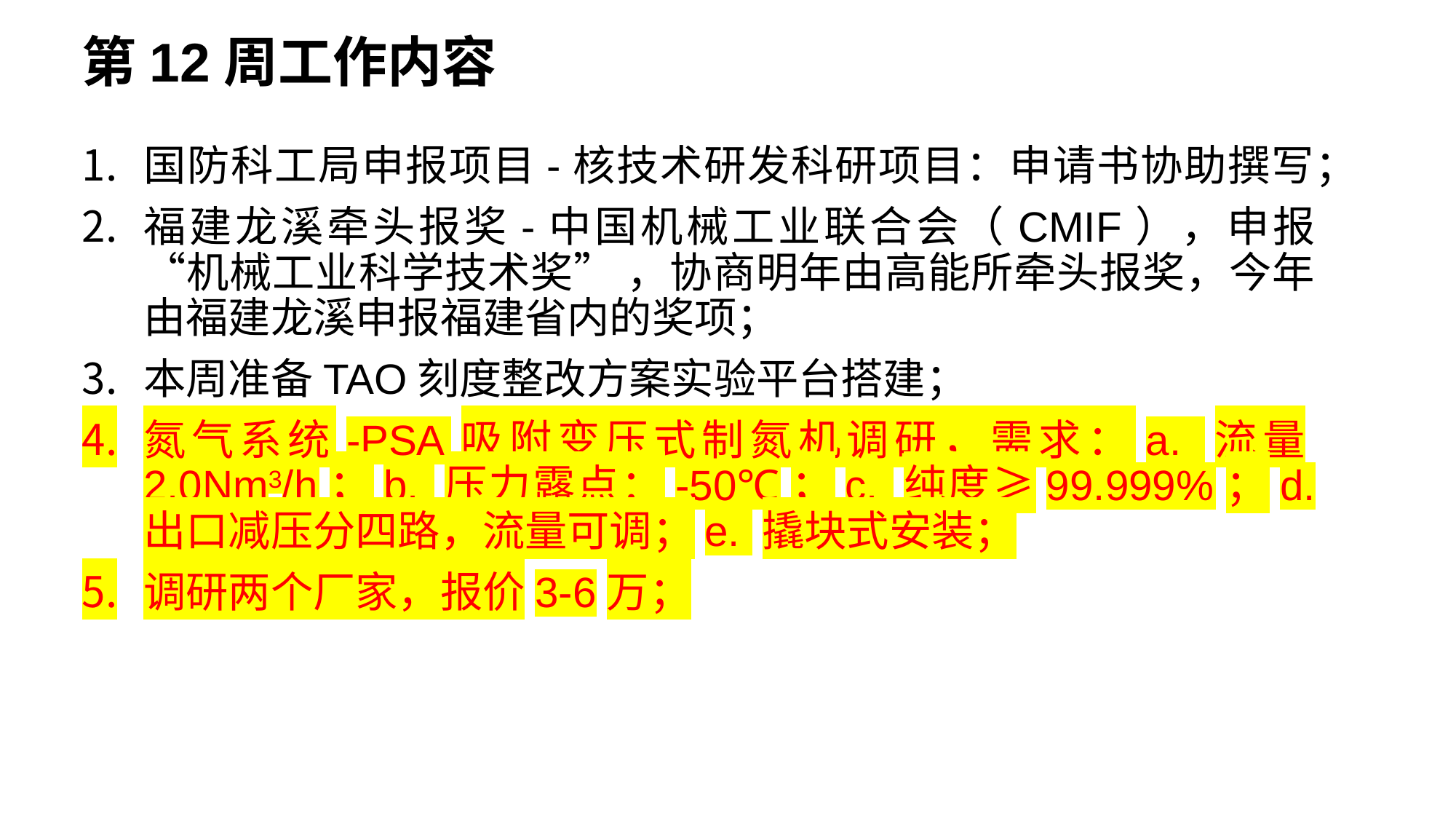

# 第12周工作内容
国防科工局申报项目-核技术研发科研项目：申请书协助撰写；
福建龙溪牵头报奖-中国机械工业联合会（CMIF），申报“机械工业科学技术奖” ，协商明年由高能所牵头报奖，今年由福建龙溪申报福建省内的奖项；
本周准备TAO刻度整改方案实验平台搭建；
氮气系统-PSA吸附变压式制氮机调研，需求：a. 流量2.0Nm3/h；b. 压力露点：-50℃；c. 纯度≥99.999%；d. 出口减压分四路，流量可调；e. 撬块式安装；
调研两个厂家，报价3-6万；